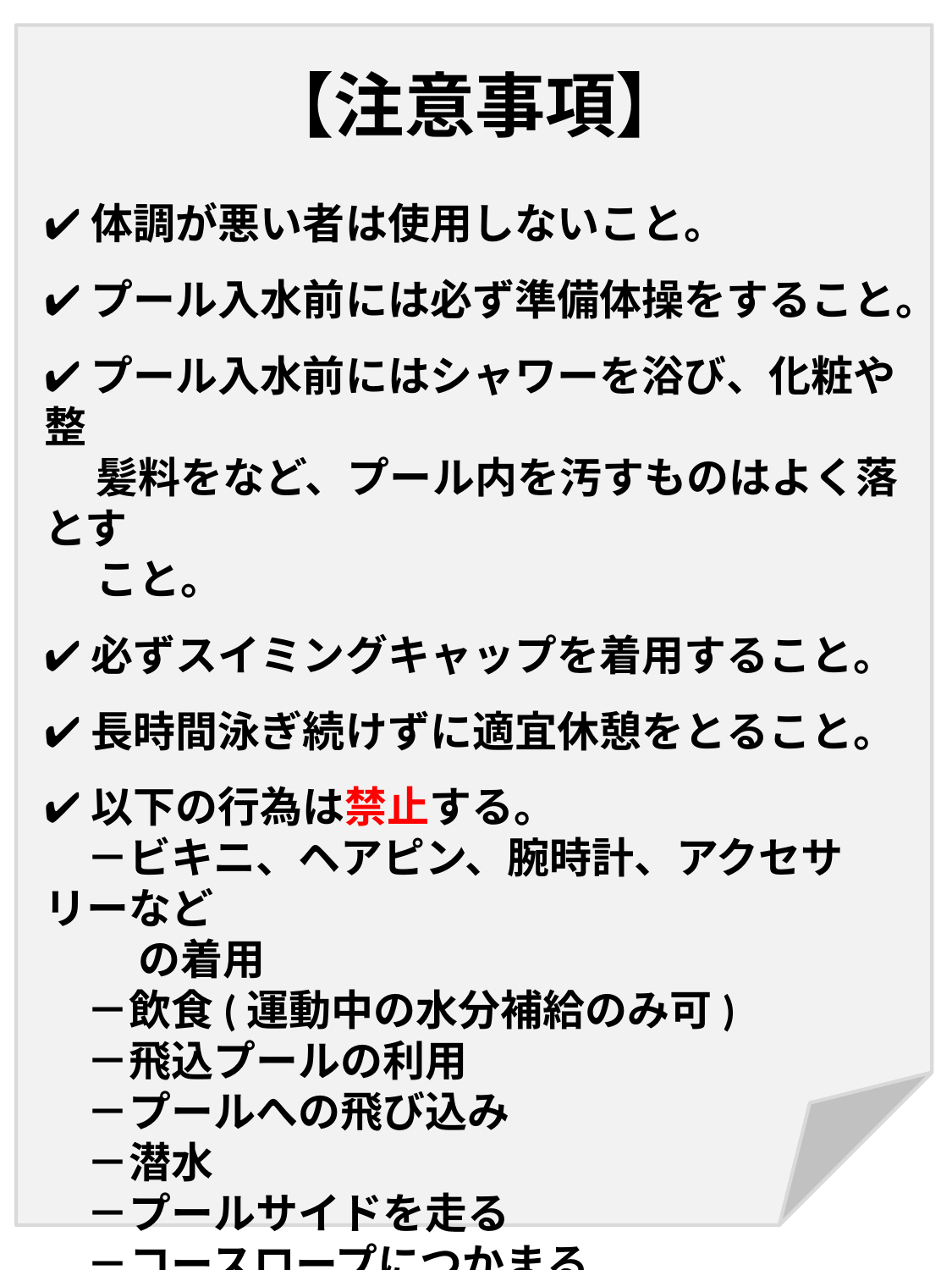

【注意事項】

✔体調が悪い者は使用しないこと。

✔プール入水前には必ず準備体操をすること。

✔プール入水前にはシャワーを浴び、化粧や整
　 髪料をなど、プール内を汚すものはよく落とす
　 こと。

✔必ずスイミングキャップを着用すること。

✔長時間泳ぎ続けずに適宜休憩をとること。

✔以下の行為は禁止する。
　－ビキニ、ヘアピン、腕時計、アクセサリーなど
　 　の着用
　－飲食(運動中の水分補給のみ可)
　－飛込プールの利用
　－プールへの飛び込み
　－潜水
　－プールサイドを走る
　－コースロープにつかまる
　－(緊急時事以外)大声を出さない